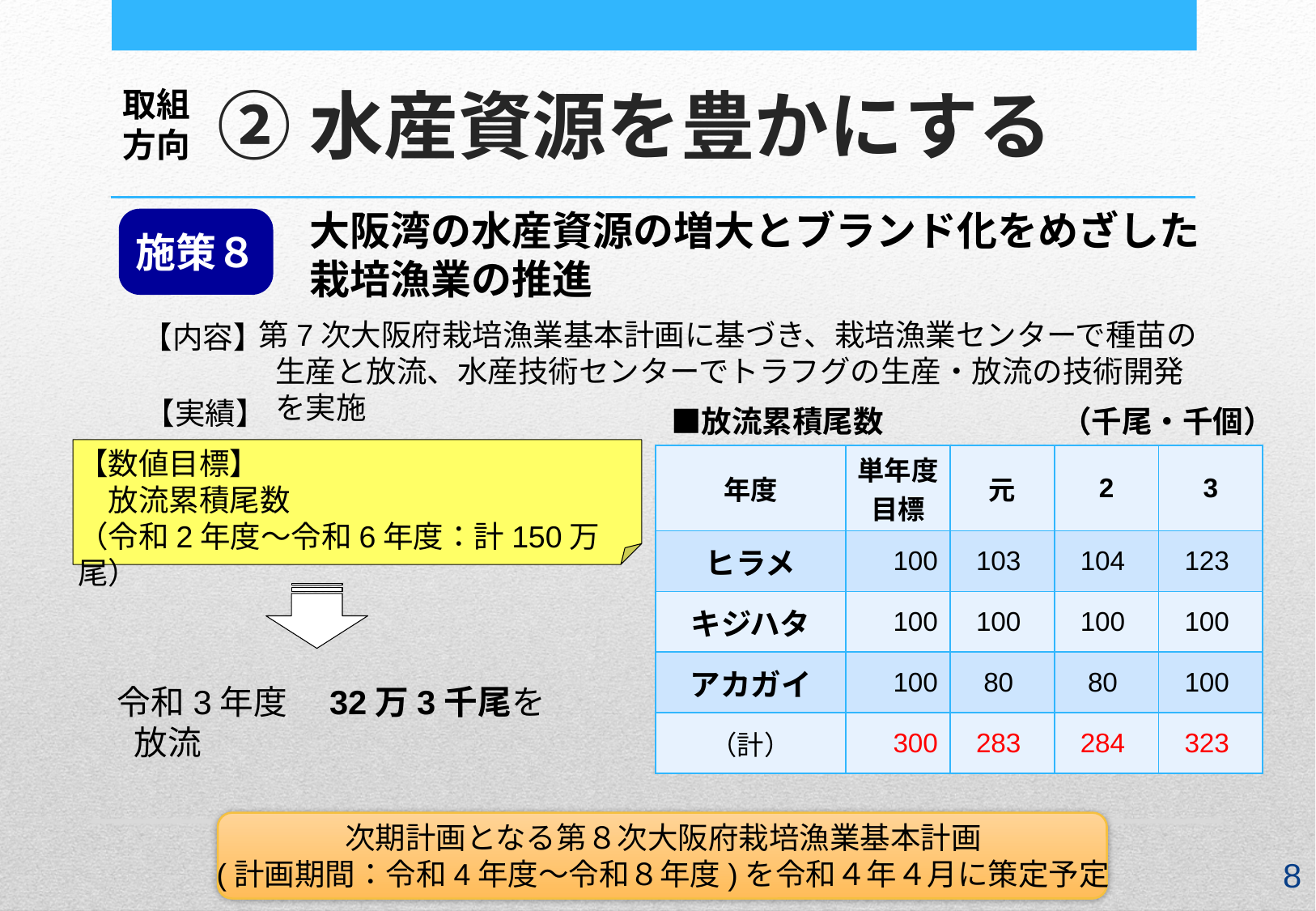

# ②水産資源を豊かにする
取組
方向
大阪湾の水産資源の増大とブランド化をめざした
栽培漁業の推進
施策８
第7次大阪府栽培漁業基本計画に基づき、栽培漁業センターで種苗の生産と放流、水産技術センターでトラフグの生産・放流の技術開発を実施
【内容】
【実績】
　■放流累積尾数
　  （千尾・千個）
【数値目標】
　放流累積尾数
（令和2年度～令和6年度：計150万尾）
| 年度 | 単年度 目標 | 元 | 2 | 3 |
| --- | --- | --- | --- | --- |
| ヒラメ | 100 | 103 | 104 | 123 |
| キジハタ | 100 | 100 | 100 | 100 |
| アカガイ | 100 | 80 | 80 | 100 |
| （計） | 300 | 283 | 284 | 323 |

令和3年度　32万3千尾を放流
次期計画となる第８次大阪府栽培漁業基本計画
(計画期間：令和4年度～令和８年度)を令和４年４月に策定予定

8